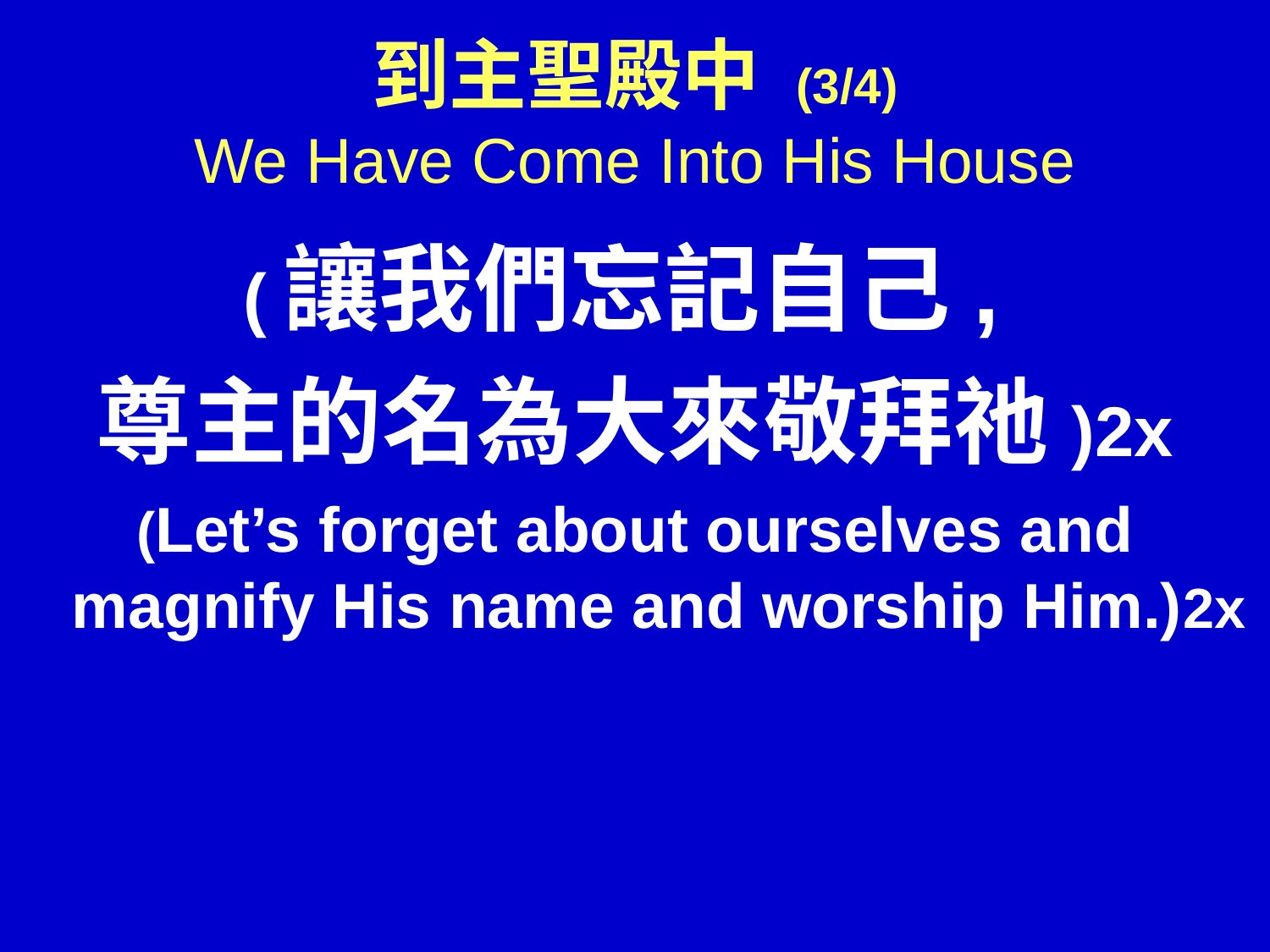

# 到主聖殿中 (3/4) We Have Come Into His House
(讓我們忘記自己,
尊主的名為大來敬拜祂)2x
(Let’s forget about ourselves and magnify His name and worship Him.)2x